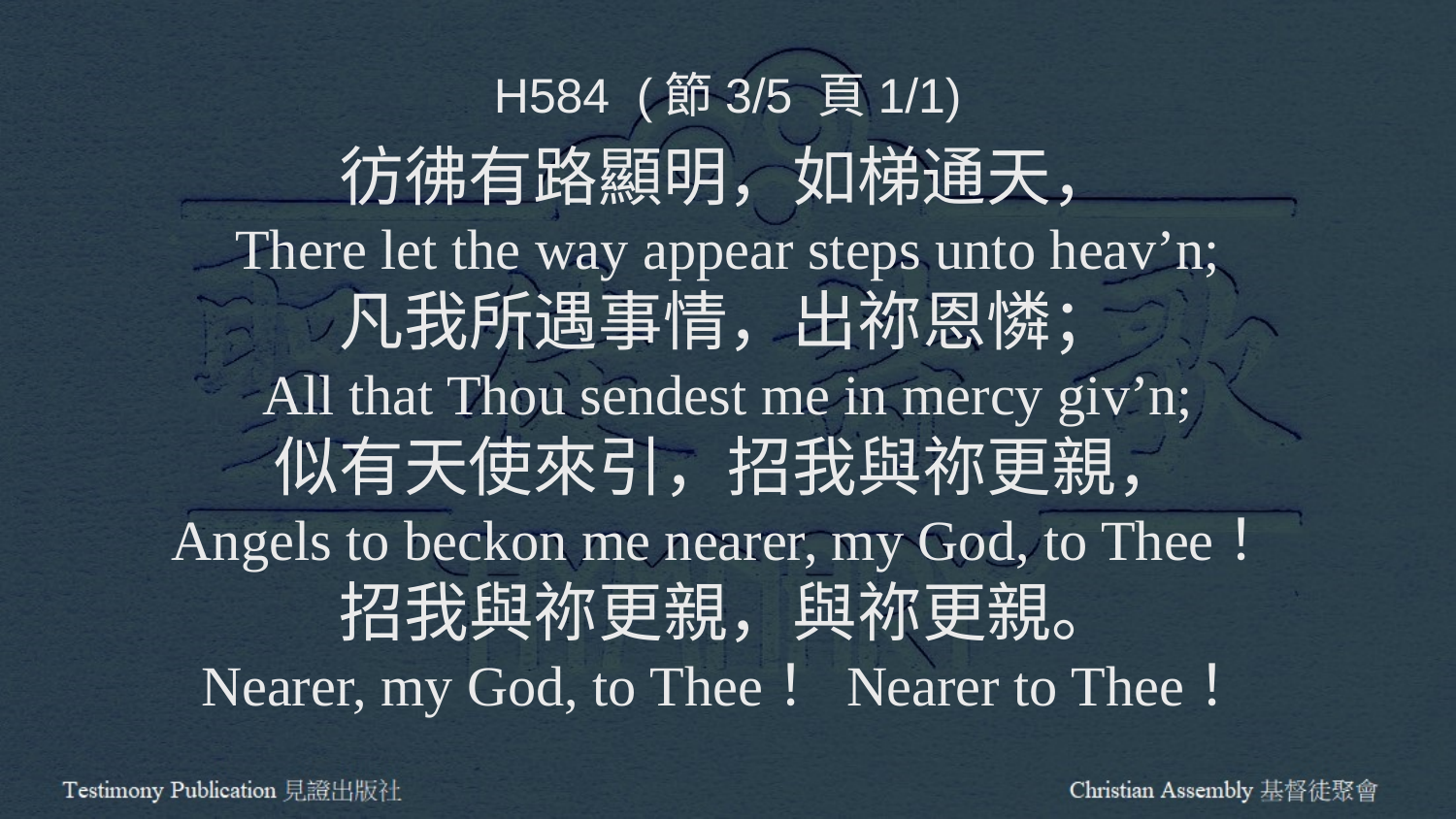

H584  (節3/5 頁1/1)
彷彿有路顯明，如梯通天，
There let the way appear steps unto heav’n;
凡我所遇事情，出祢恩憐；
All that Thou sendest me in mercy giv’n;
似有天使來引，招我與祢更親，
Angels to beckon me nearer, my God, to Thee！
招我與祢更親，與祢更親。
Nearer, my God, to Thee！Nearer to Thee！